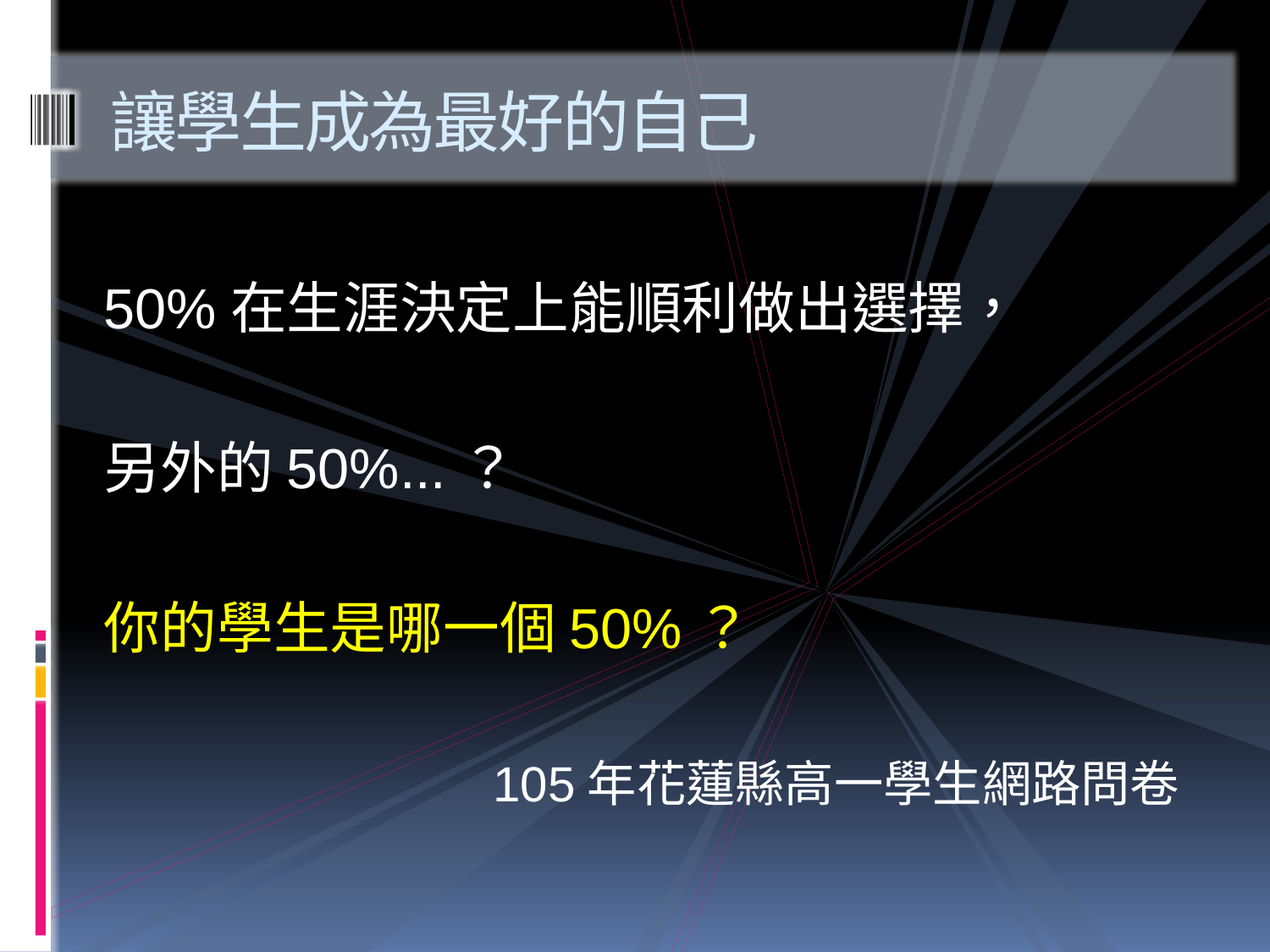

# 讓學生成為最好的自己
50%在生涯決定上能順利做出選擇，

另外的50%...？

你的學生是哪一個50%？

105年花蓮縣高一學生網路問卷